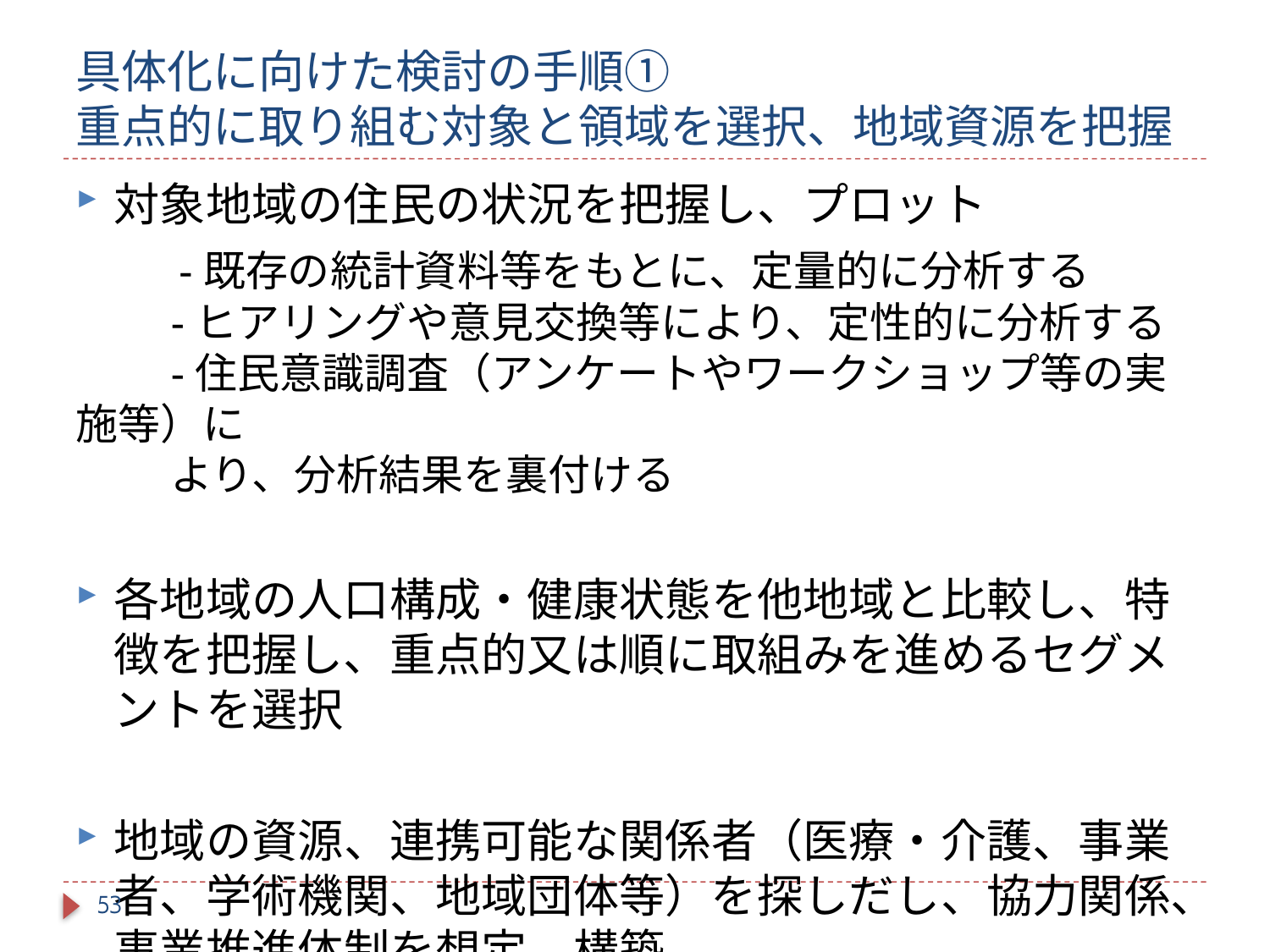

# 具体化に向けた検討の手順① 重点的に取り組む対象と領域を選択、地域資源を把握
対象地域の住民の状況を把握し、プロット
　　-既存の統計資料等をもとに、定量的に分析する
　　-ヒアリングや意見交換等により、定性的に分析する
　　-住民意識調査（アンケートやワークショップ等の実施等）に
 　　より、分析結果を裏付ける

各地域の人口構成・健康状態を他地域と比較し、特徴を把握し、重点的又は順に取組みを進めるセグメントを選択

地域の資源、連携可能な関係者（医療・介護、事業者、学術機関、地域団体等）を探しだし、協力関係、事業推進体制を想定、構築
53